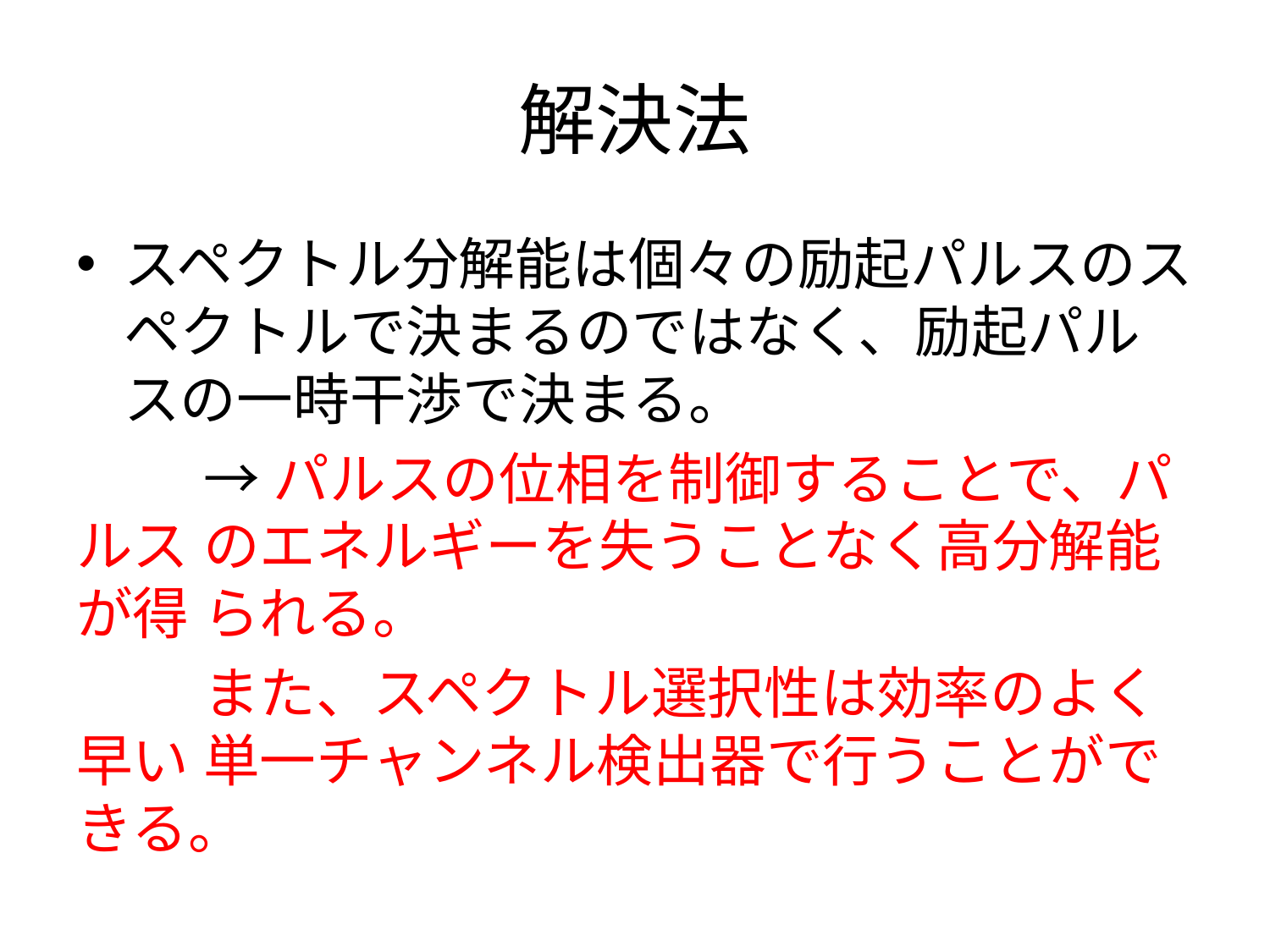

# 解決法
スペクトル分解能は個々の励起パルスのスペクトルで決まるのではなく、励起パルスの一時干渉で決まる。
	→パルスの位相を制御することで、パルス	のエネルギーを失うことなく高分解能が得	られる。
	また、スペクトル選択性は効率のよく早い	単一チャンネル検出器で行うことができる。